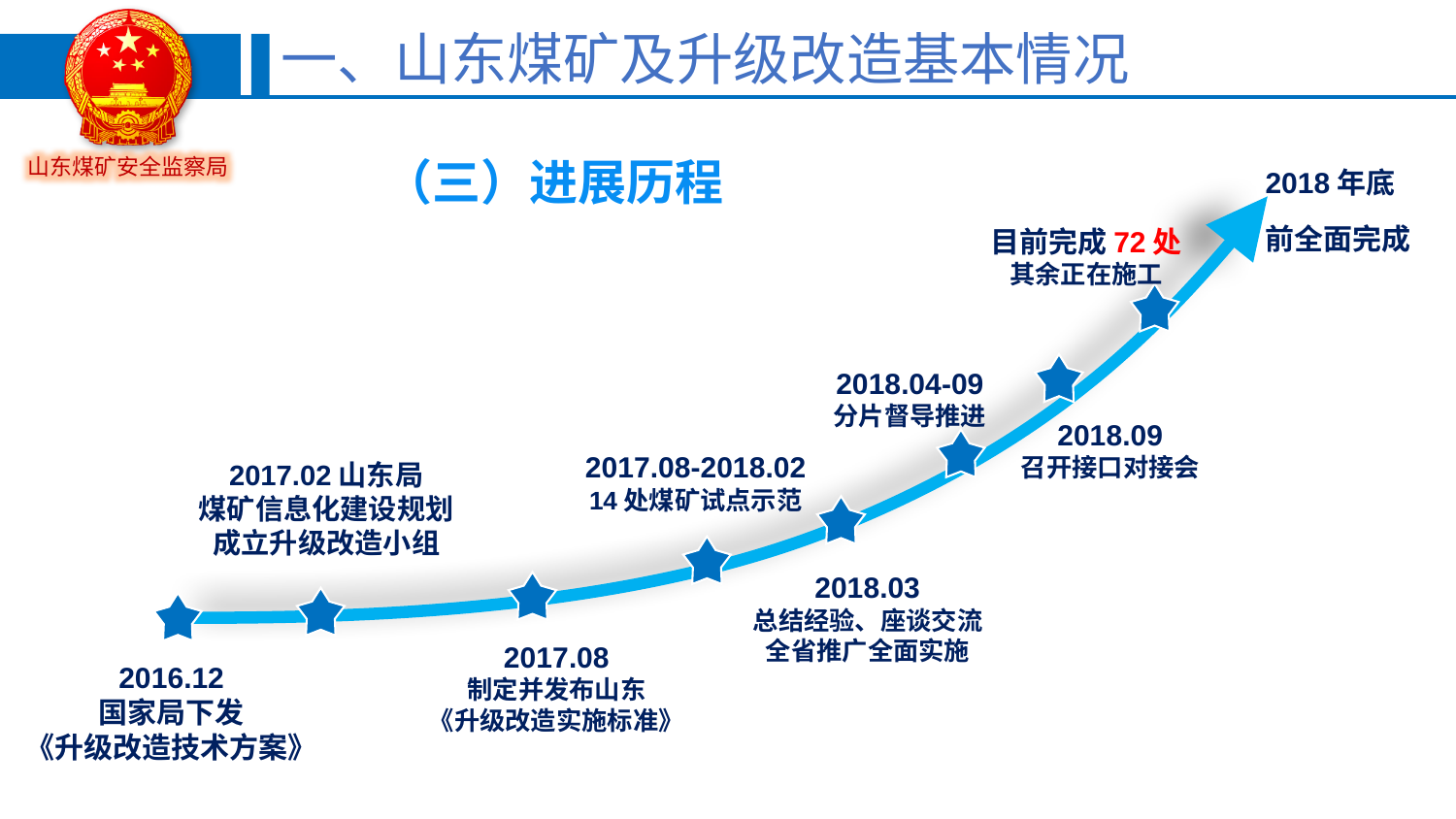

一、山东煤矿及升级改造基本情况
2018年底
前全面完成
（三）进展历程

目前完成72处
其余正在施工

2018.04-09
分片督导推进
2018.09
召开接口对接会

2017.08-2018.02
14处煤矿试点示范
2017.02山东局
煤矿信息化建设规划
成立升级改造小组

2018.03
总结经验、座谈交流
全省推广全面实施

2017.08
制定并发布山东
《升级改造实施标准》
2016.12
国家局下发
《升级改造技术方案》